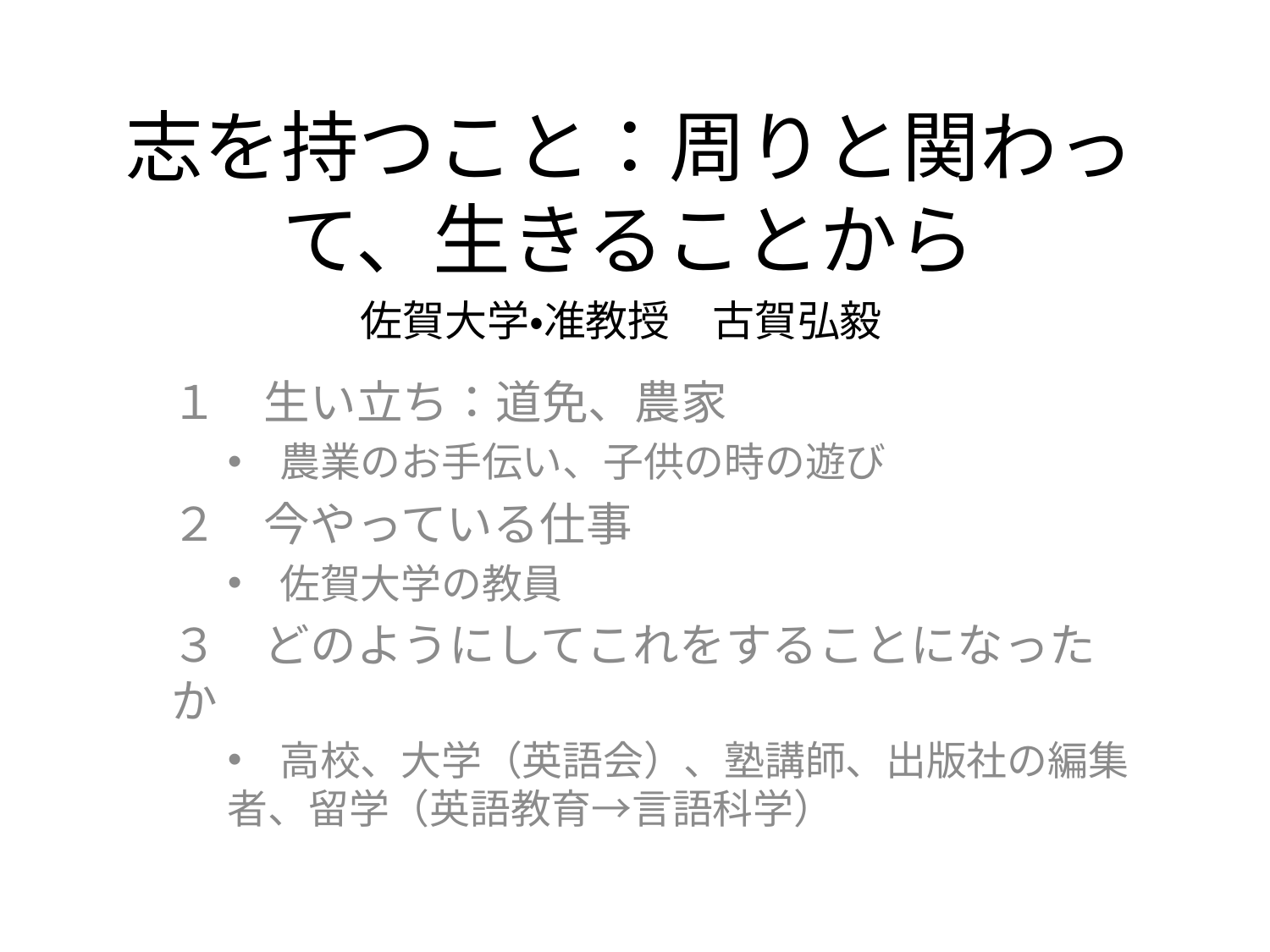

# 志を持つこと：周りと関わって、生きることから
佐賀大学・准教授　古賀弘毅
１　生い立ち：道免、農家
　農業のお手伝い、子供の時の遊び
２　今やっている仕事
　佐賀大学の教員
３　どのようにしてこれをすることになったか
　高校、大学（英語会）、塾講師、出版社の編集者、留学（英語教育→言語科学）